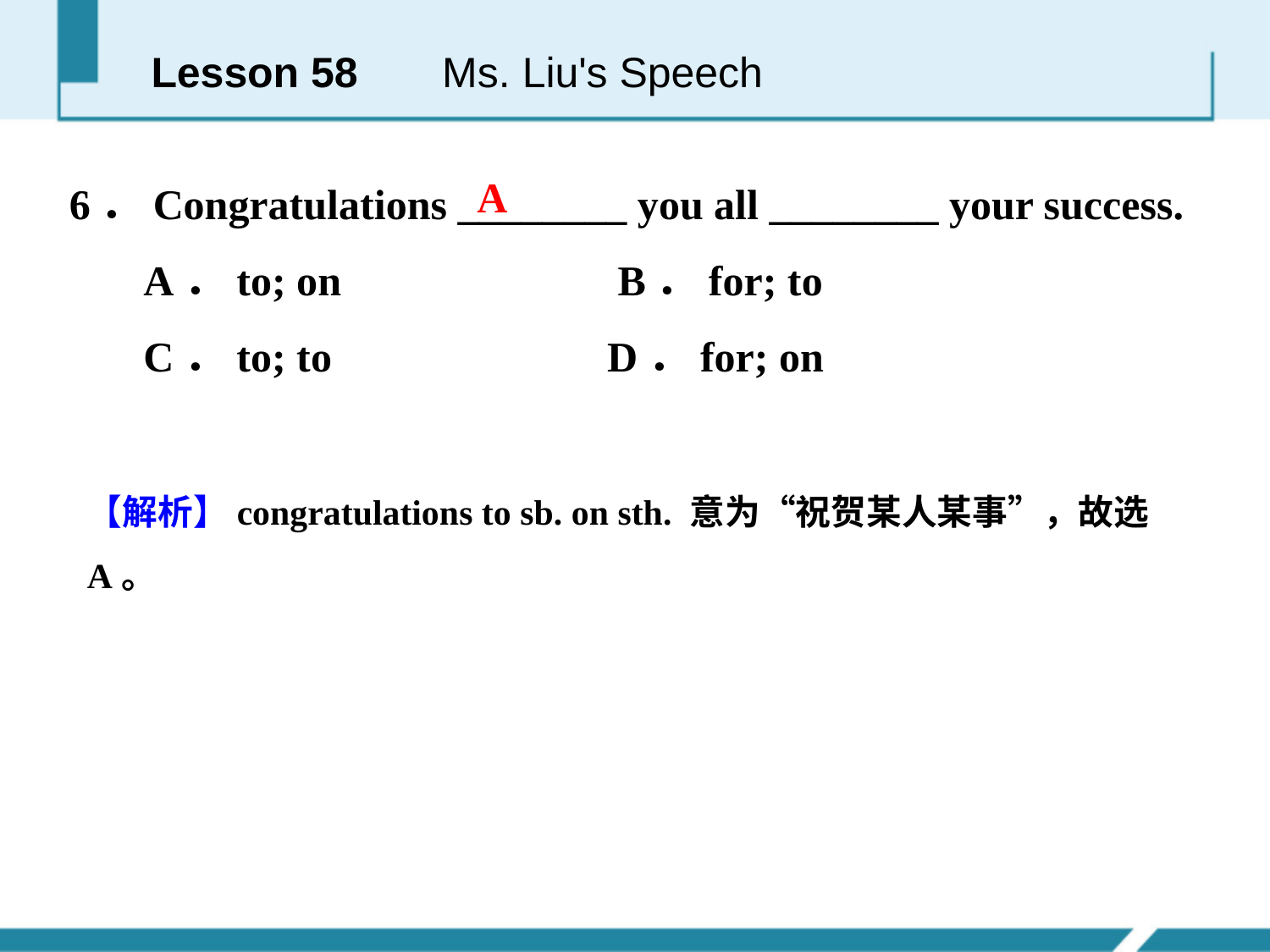

Lesson 58 　 Ms. Liu's Speech
6．Congratulations ________ you all ________ your success.
       A．to; on　　                  B．for; to
       C．to; to                          D．for; on
A

【解析】congratulations to sb. on sth. 意为“祝贺某人某事”，故选A。